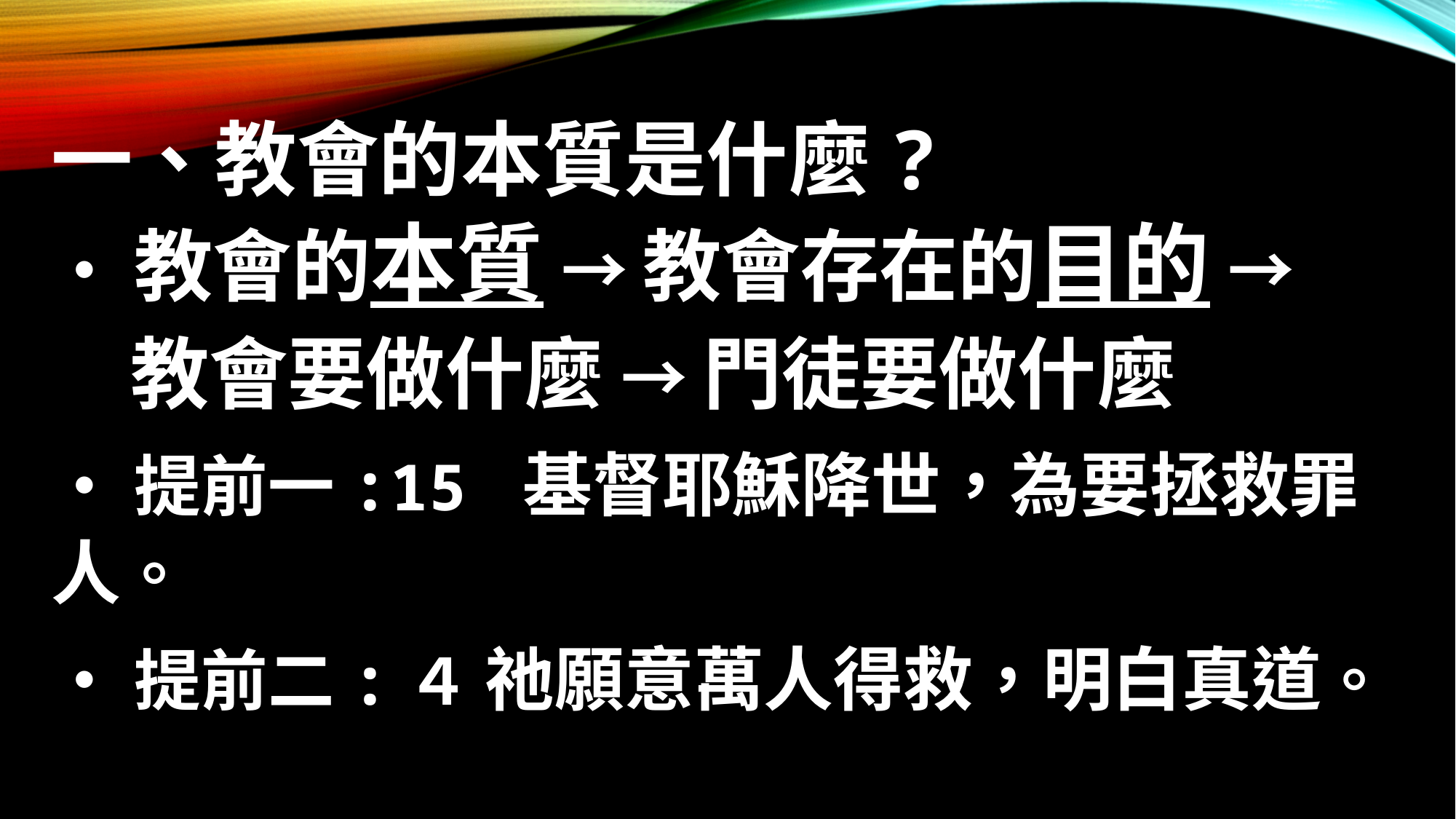

一、教會的本質是什麼?
•教會的本質 → 教會存在的目的 →
    教會要做什麼 → 門徒要做什麼
•提前一:15 基督耶穌降世，為要拯救罪人。
•提前二:４ 祂願意萬人得救，明白真道。